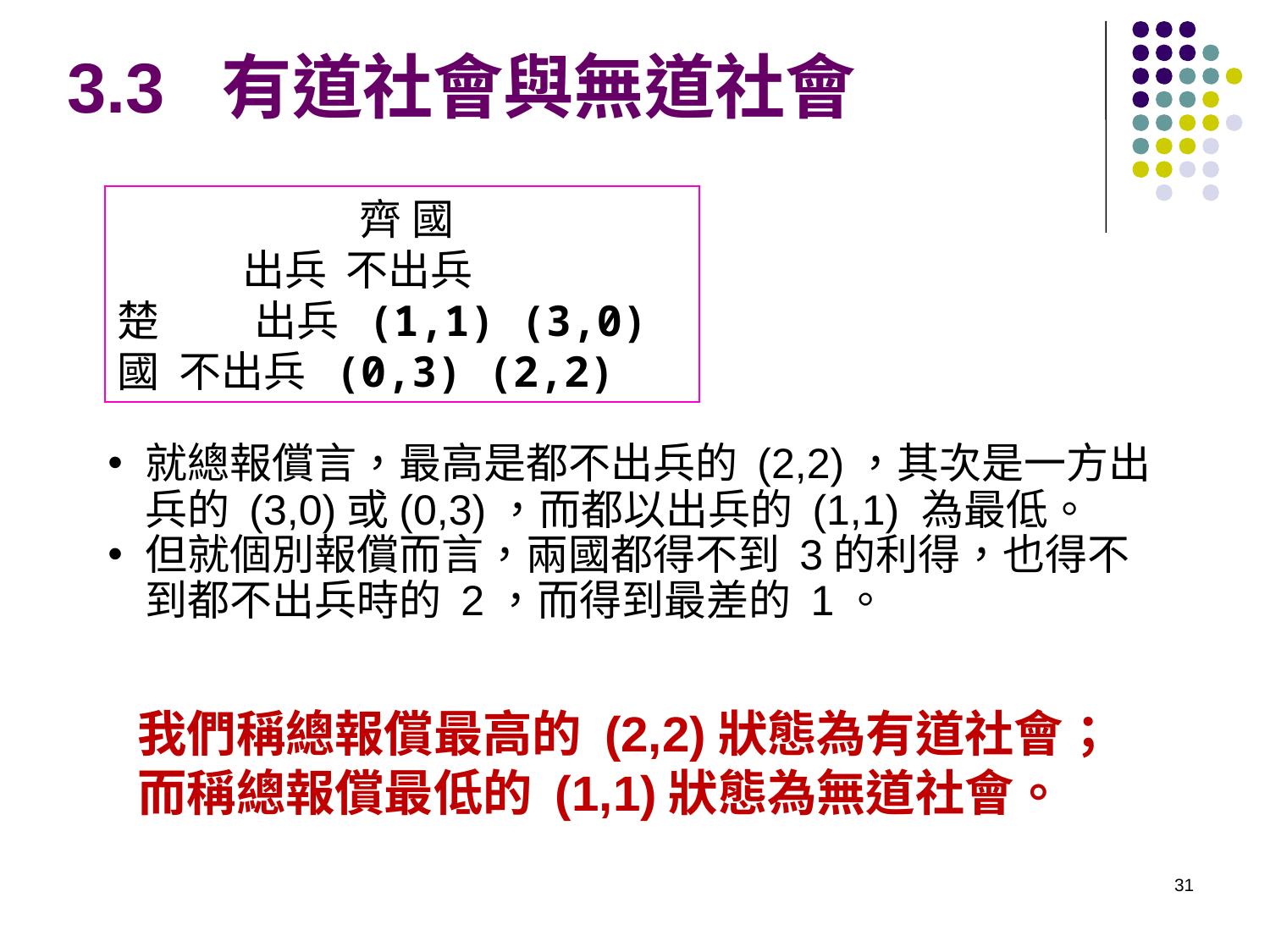

3.3  有道社會與無道社會

	           齊 國
            出兵  不出兵
楚	 出兵  (1,1) (3,0)
國  不出兵  (0,3) (2,2)

就總報償言，最高是都不出兵的 (2,2)，其次是一方出兵的 (3,0)或(0,3)，而都以出兵的 (1,1) 為最低。
但就個別報償而言，兩國都得不到 3的利得，也得不到都不出兵時的 2，而得到最差的 1。

我們稱總報償最高的 (2,2)狀態為有道社會；
而稱總報償最低的 (1,1)狀態為無道社會。
31